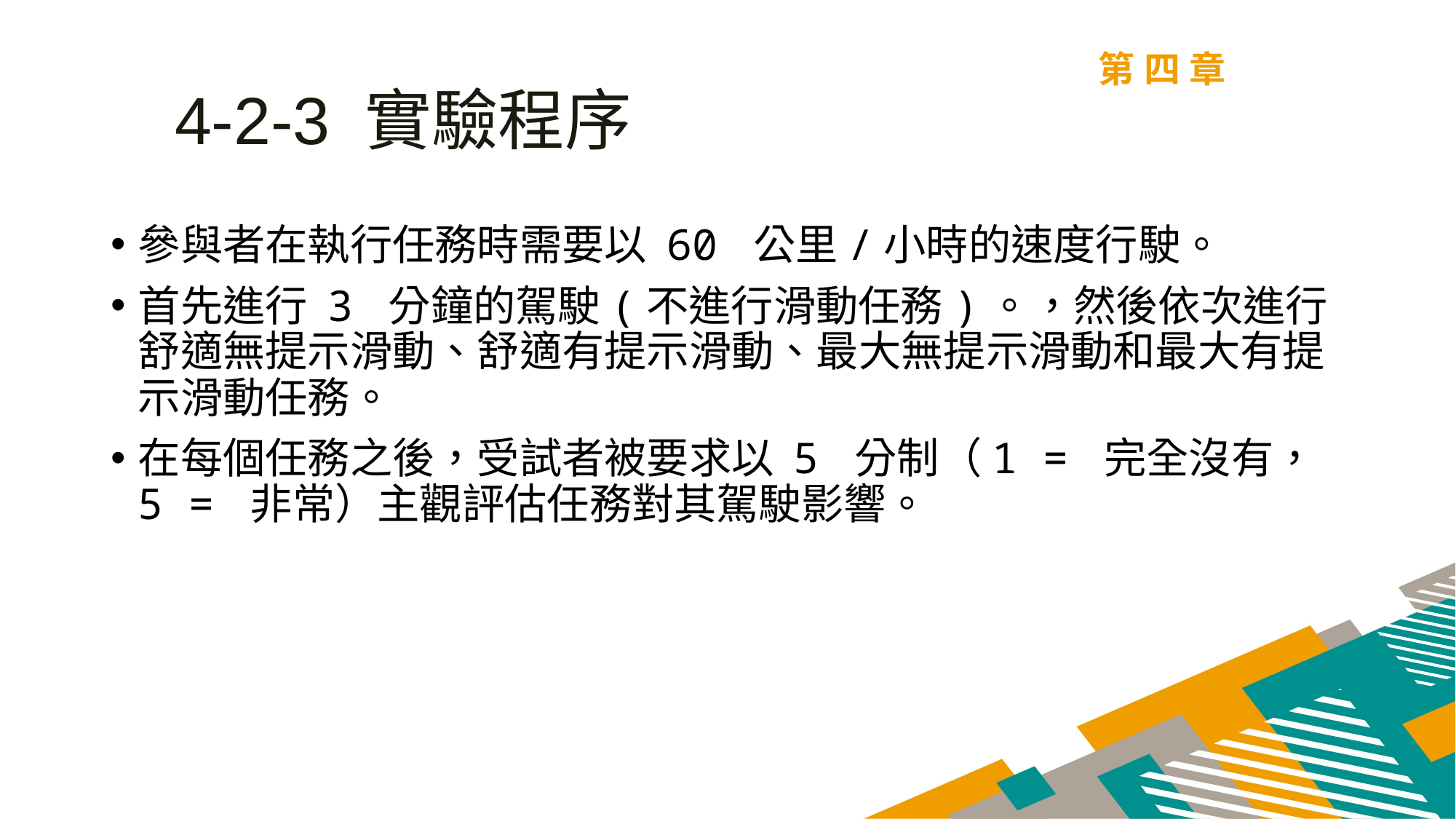

第四章
4-2-3 實驗程序
參與者在執行任務時需要以 60 公里/小時的速度行駛。
首先進行 3 分鐘的駕駛(不進行滑動任務)。，然後依次進行舒適無提示滑動、舒適有提示滑動、最大無提示滑動和最大有提示滑動任務。
在每個任務之後，受試者被要求以 5 分制（1 = 完全沒有，5 = 非常）主觀評估任務對其駕駛影響。